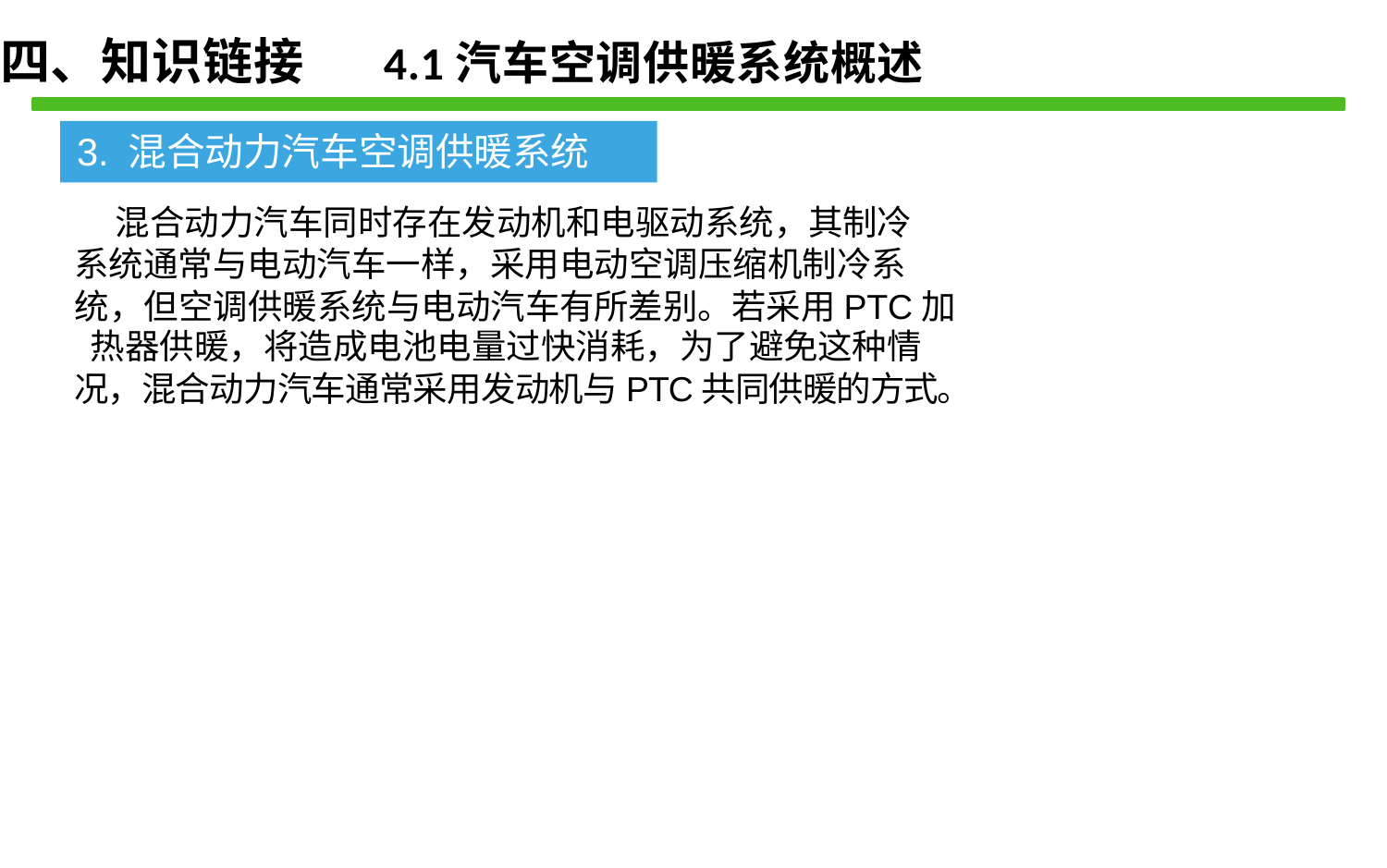

四、知识链接     4.1汽车空调供暖系统概述

3. 混合动力汽车空调供暖系统

混合动力汽车同时存在发动机和电驱动系统，其制冷
系统通常与电动汽车一样，采用电动空调压缩机制冷系
统，但空调供暖系统与电动汽车有所差别。若采用PTC加    热器供暖，将造成电池电量过快消耗，为了避免这种情
况，混合动力汽车通常采用发动机与PTC共同供暖的方式。